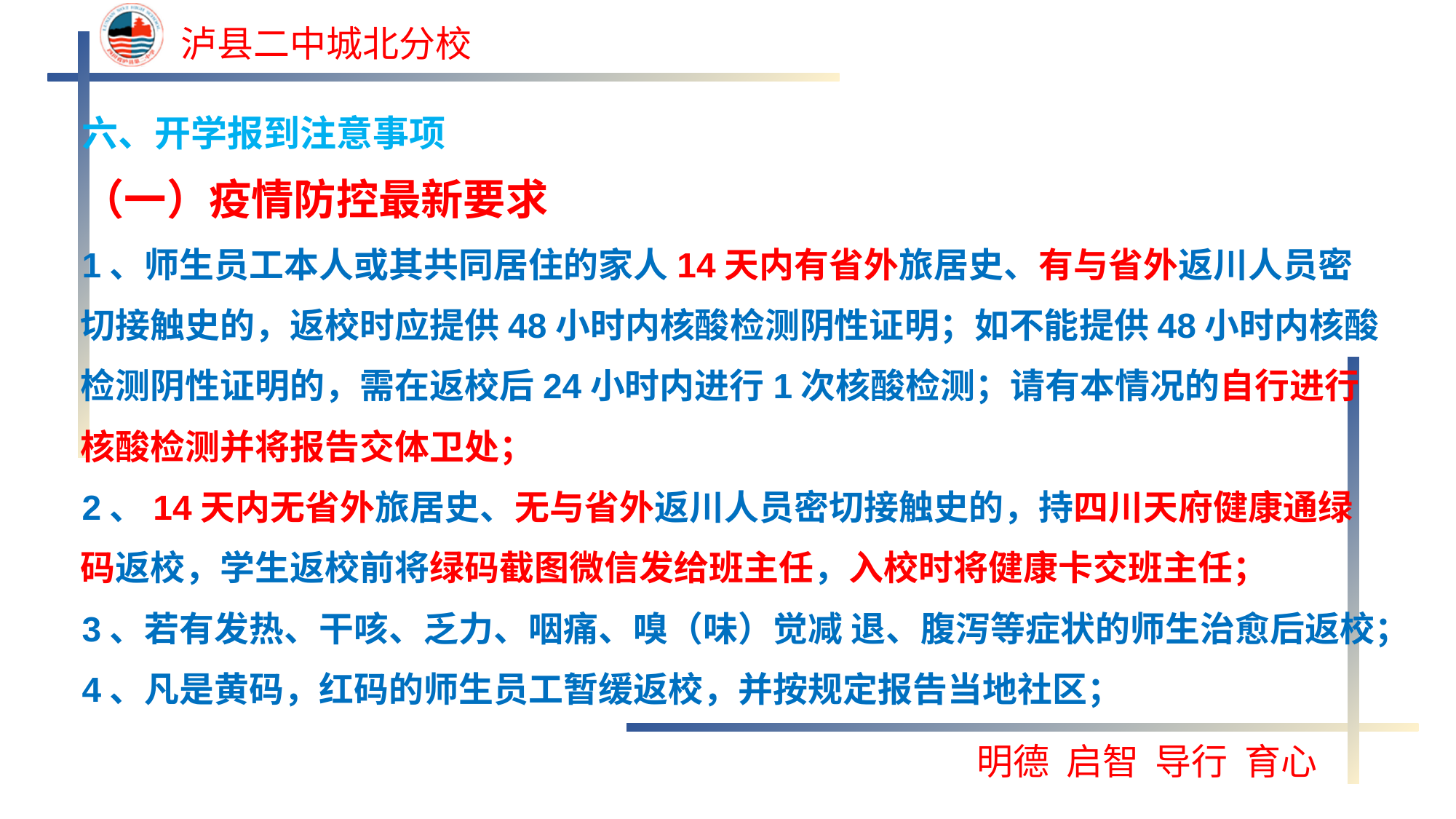

六、开学报到注意事项
（一）疫情防控最新要求
1、师生员工本人或其共同居住的家人14天内有省外旅居史、有与省外返川人员密切接触史的，返校时应提供48小时内核酸检测阴性证明；如不能提供48小时内核酸检测阴性证明的，需在返校后24小时内进行1次核酸检测；请有本情况的自行进行核酸检测并将报告交体卫处；
2、14天内无省外旅居史、无与省外返川人员密切接触史的，持四川天府健康通绿码返校，学生返校前将绿码截图微信发给班主任，入校时将健康卡交班主任；
3、若有发热、干咳、乏力、咽痛、嗅（味）觉减 退、腹泻等症状的师生治愈后返校；
4、凡是黄码，红码的师生员工暂缓返校，并按规定报告当地社区；